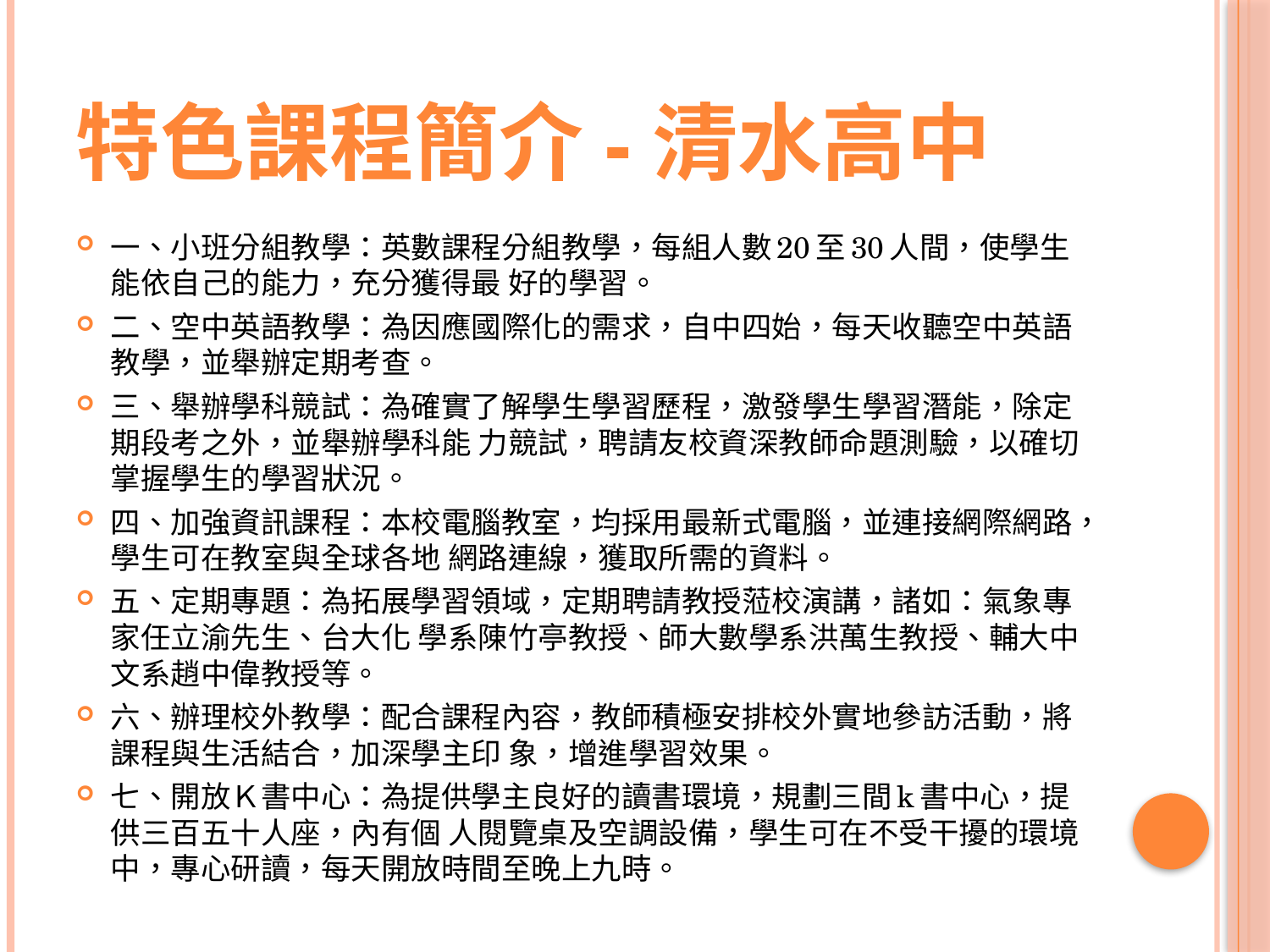

# 特色課程簡介-清水高中
一、小班分組教學：英數課程分組教學，每組人數20至30人間，使學生能依自己的能力，充分獲得最 好的學習。
二、空中英語教學：為因應國際化的需求，自中四始，每天收聽空中英語教學，並舉辦定期考查。
三、舉辦學科競試：為確實了解學生學習歷程，激發學生學習潛能，除定期段考之外，並舉辦學科能 力競試，聘請友校資深教師命題測驗，以確切掌握學生的學習狀況。
四、加強資訊課程：本校電腦教室，均採用最新式電腦，並連接網際網路，學生可在教室與全球各地 網路連線，獲取所需的資料。
五、定期專題：為拓展學習領域，定期聘請教授蒞校演講，諸如：氣象專家任立渝先生、台大化 學系陳竹亭教授、師大數學系洪萬生教授、輔大中文系趙中偉教授等。
六、辦理校外教學：配合課程內容，教師積極安排校外實地參訪活動，將課程與生活結合，加深學主印 象，增進學習效果。
七、開放Ｋ書中心：為提供學主良好的讀書環境，規劃三間k書中心，提供三百五十人座，內有個 人閱覽桌及空調設備，學生可在不受干擾的環境中，專心研讀，每天開放時間至晚上九時。